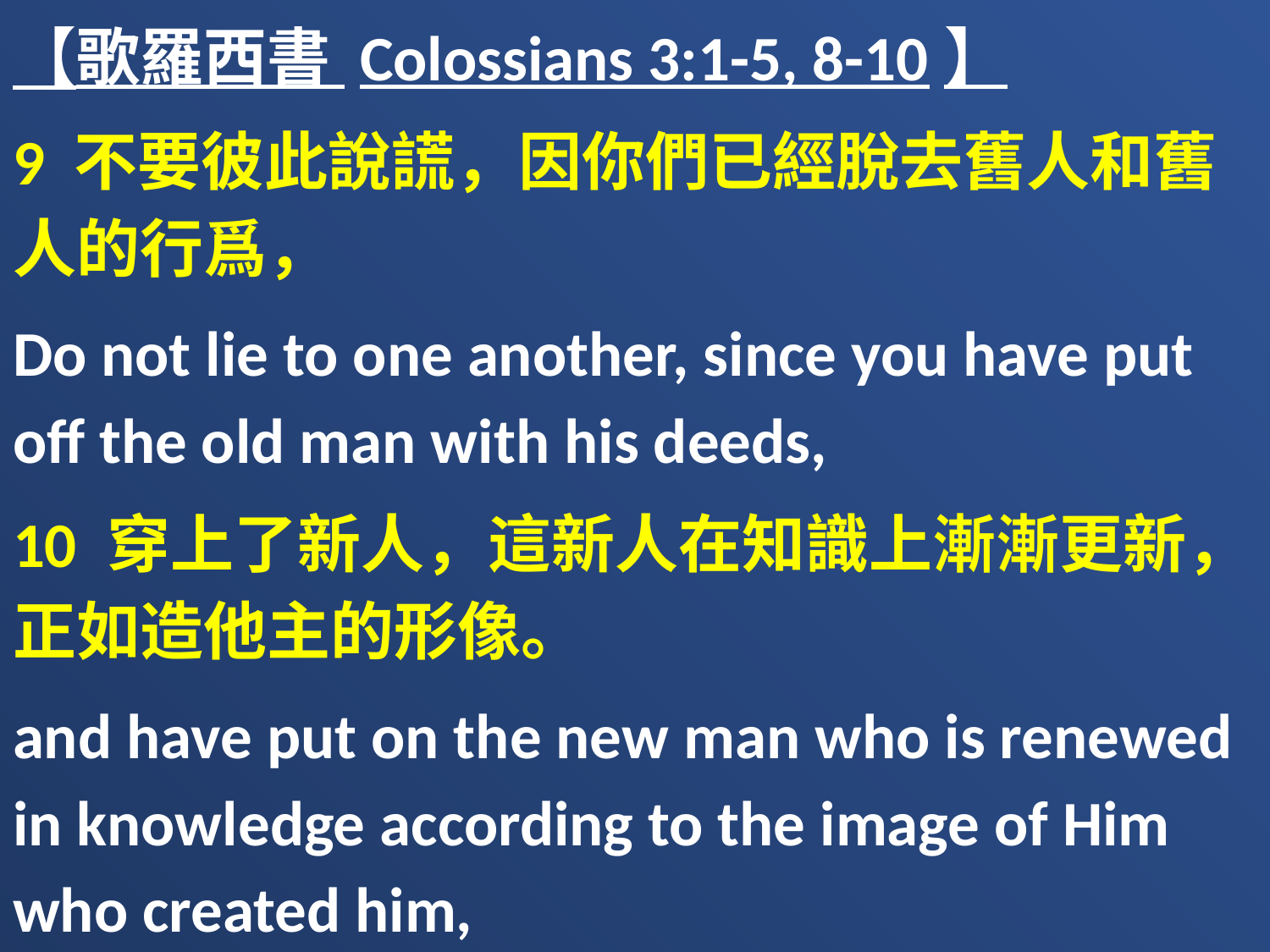

【歌羅西書 Colossians 3:1-5, 8-10】
9 不要彼此說謊，因你們已經脫去舊人和舊人的行爲，
Do not lie to one another, since you have put off the old man with his deeds,
10 穿上了新人，這新人在知識上漸漸更新，正如造他主的形像。
and have put on the new man who is renewed in knowledge according to the image of Him who created him,